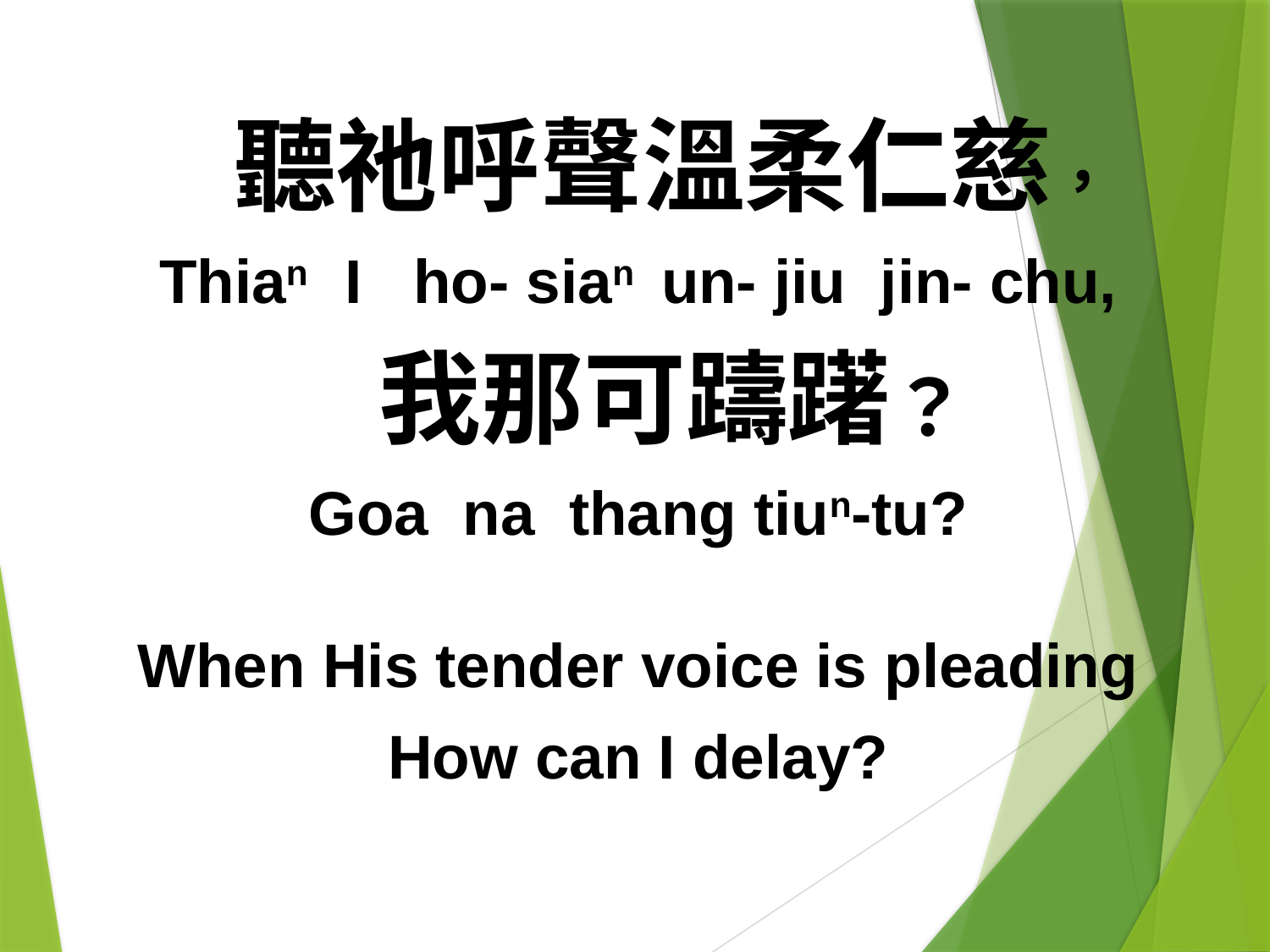

聽祂呼聲溫柔仁慈，
Thian   I   ho- sian  un- jiu  jin- chu,
  我那可躊躇？
Goa  na  thang tiun-tu?

When His tender voice is pleading
How can I delay?